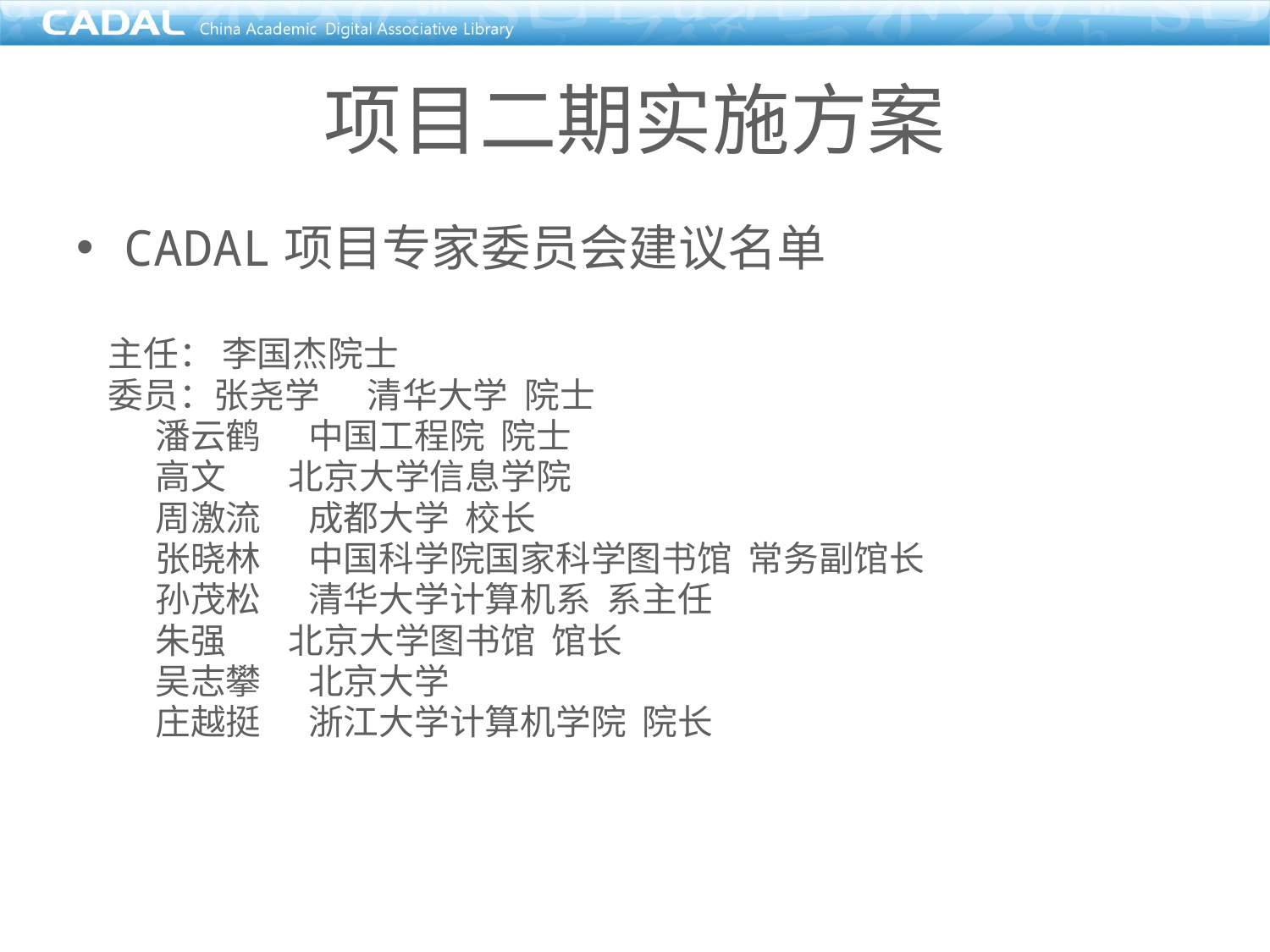

项目二期实施方案
CADAL项目专家委员会建议名单

   主任： 李国杰院士
   委员：张尧学      清华大学  院士
         潘云鹤      中国工程院  院士
         高文        北京大学信息学院
         周激流      成都大学  校长
         张晓林      中国科学院国家科学图书馆  常务副馆长
         孙茂松      清华大学计算机系  系主任
         朱强        北京大学图书馆  馆长
         吴志攀      北京大学
         庄越挺      浙江大学计算机学院  院长